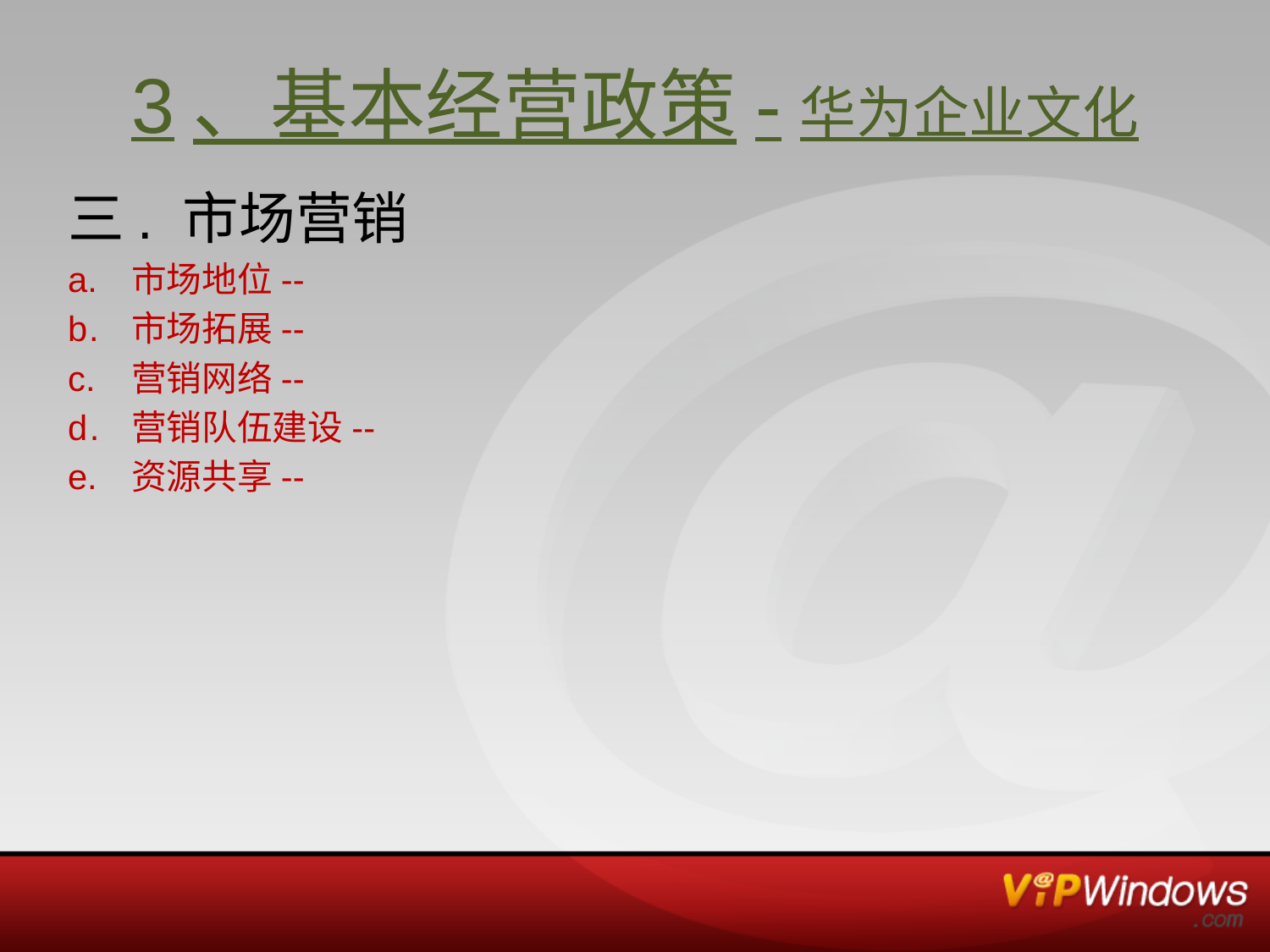

# 3、基本经营政策-华为企业文化
三. 市场营销
市场地位--
市场拓展--
营销网络--
营销队伍建设--
资源共享--